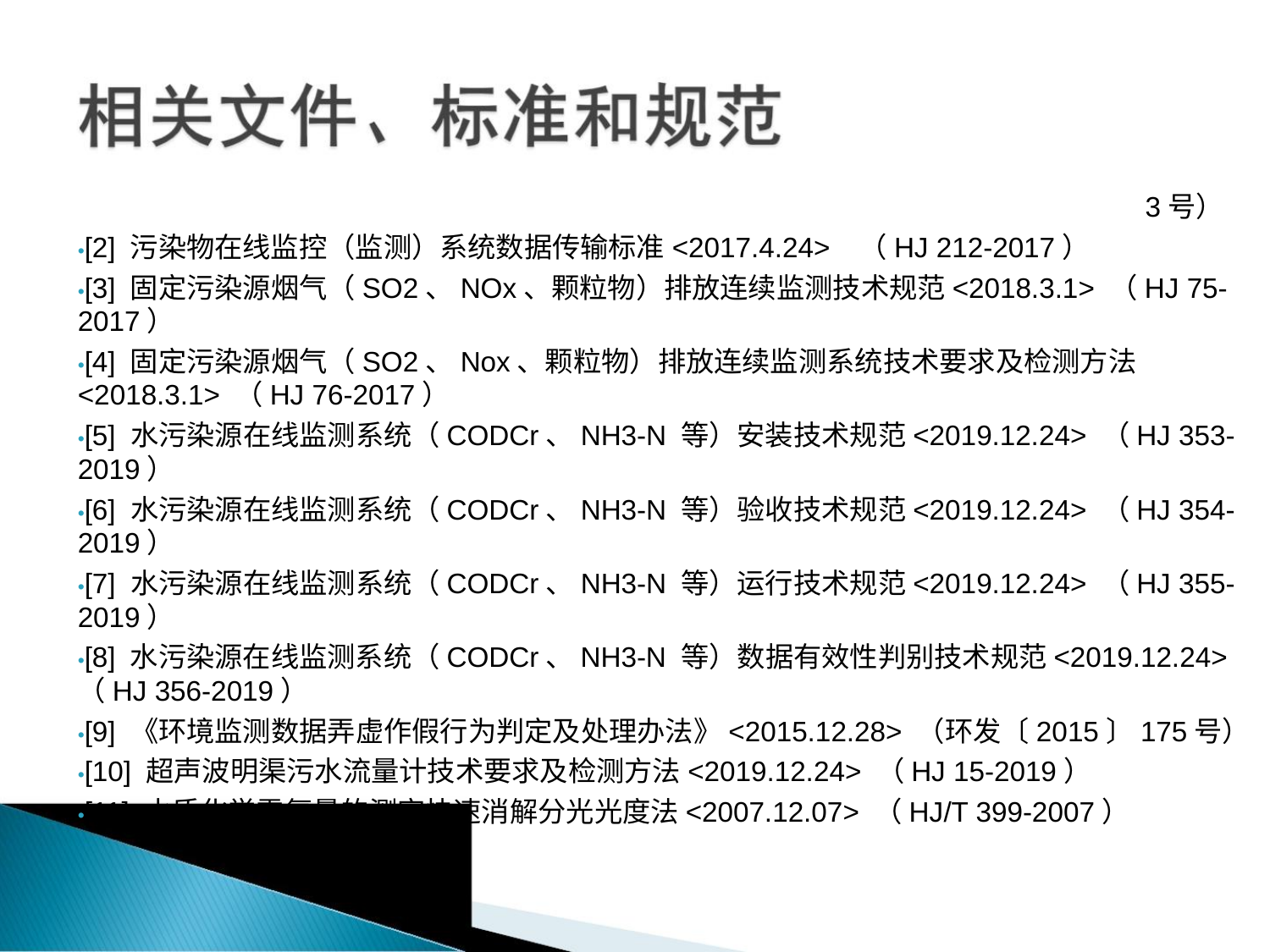

3号）
•[2] 污染物在线监控（监测）系统数据传输标准<2017.4.24> （HJ 212-2017）
•[3] 固定污染源烟气（SO2、NOx、颗粒物）排放连续监测技术规范<2018.3.1> （HJ 75-
2017）
•[4] 固定污染源烟气（SO2、Nox、颗粒物）排放连续监测系统技术要求及检测方法
<2018.3.1> （HJ 76-2017）
•[5] 水污染源在线监测系统（CODCr、NH3-N 等）安装技术规范<2019.12.24> （HJ 353-
2019）
•[6] 水污染源在线监测系统（CODCr、NH3-N 等）验收技术规范<2019.12.24> （HJ 354-
2019）
•[7] 水污染源在线监测系统（CODCr、NH3-N 等）运行技术规范<2019.12.24> （HJ 355-
2019）
•[8] 水污染源在线监测系统（CODCr、NH3-N 等）数据有效性判别技术规范<2019.12.24>
（HJ 356-2019）
•[9] 《环境监测数据弄虚作假行为判定及处理办法》<2015.12.28> （环发〔2015〕175号）
•[10] 超声波明渠污水流量计技术要求及检测方法<2019.12.24> （HJ 15-2019）
•[11] 水质化学需氧量的测定快速消解分光光度法<2007.12.07> （HJ/T 399-2007）